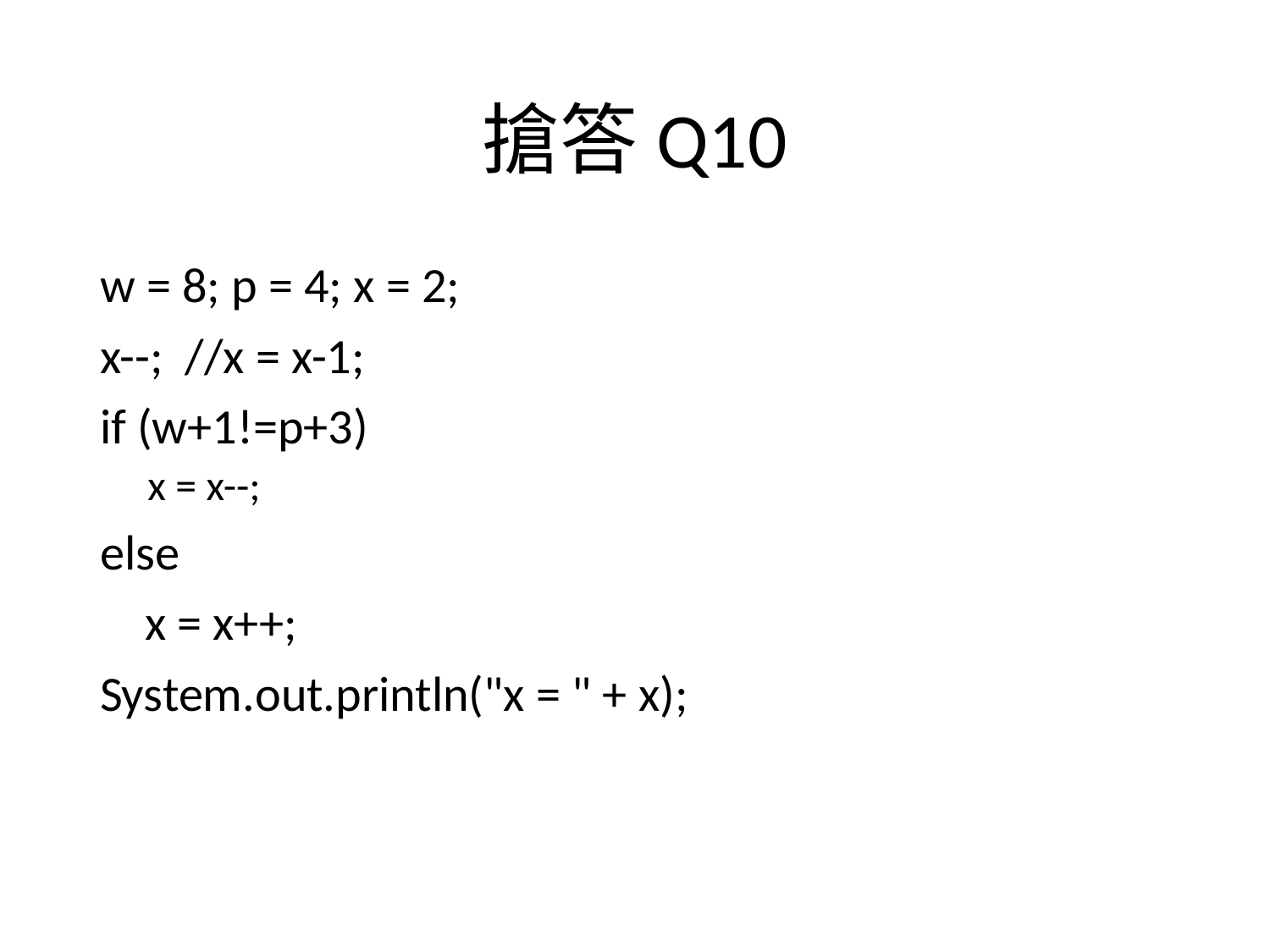

# 搶答Q10
w = 8; p = 4; x = 2;
x--;  //x = x-1;
if (w+1!=p+3)
x = x--;
else
    x = x++;
System.out.println("x = " + x);